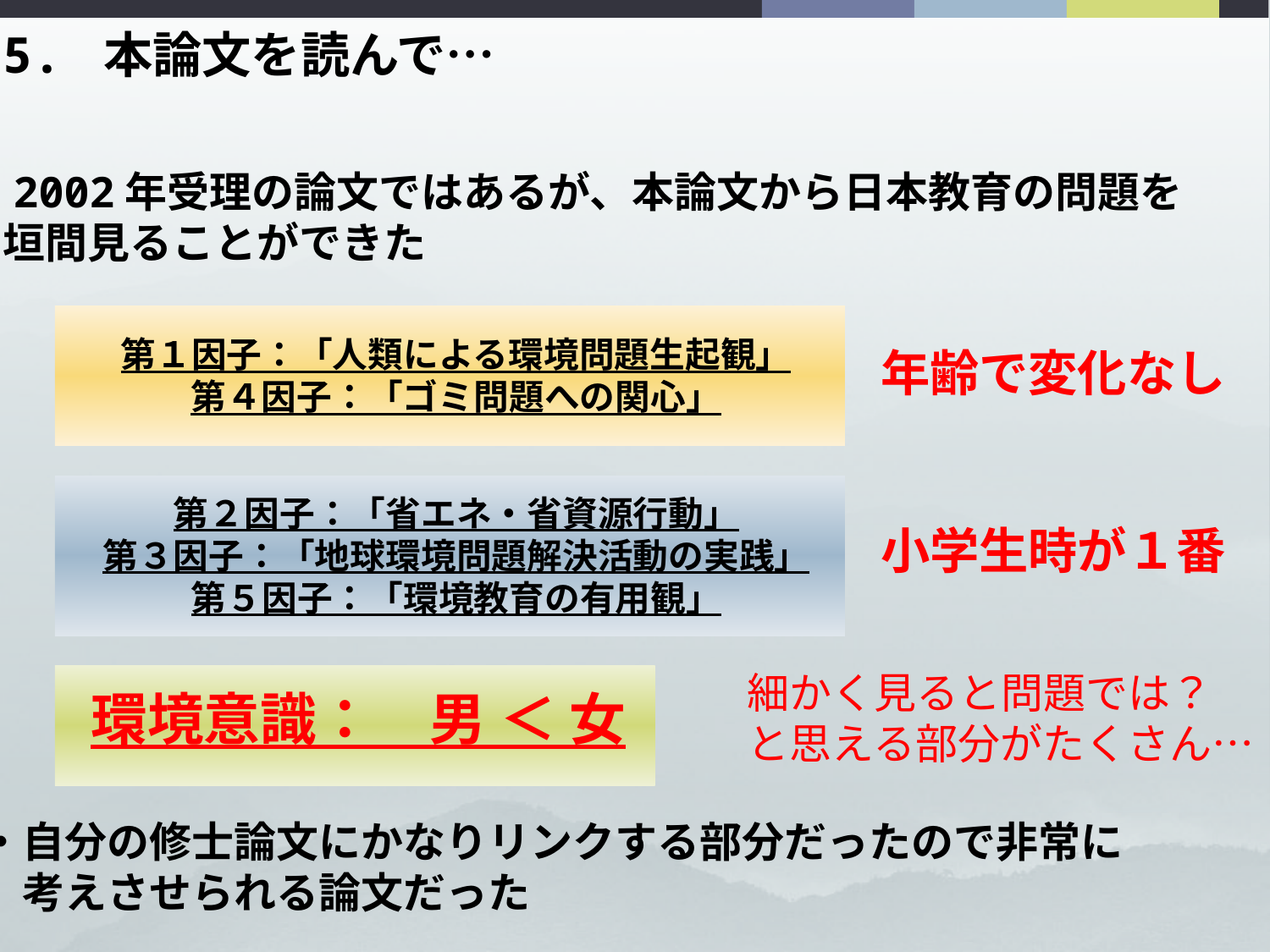

5. 本論文を読んで…

・2002年受理の論文ではあるが、本論文から日本教育の問題を
　垣間見ることができた

第１因子：「人類による環境問題生起観」
第４因子：「ゴミ問題への関心」
年齢で変化なし

第２因子：「省エネ・省資源行動」
第３因子：「地球環境問題解決活動の実践」
第５因子：「環境教育の有用観」
小学生時が１番
細かく見ると問題では？
と思える部分がたくさん…

環境意識：　男 ＜ 女
・自分の修士論文にかなりリンクする部分だったので非常に
　考えさせられる論文だった